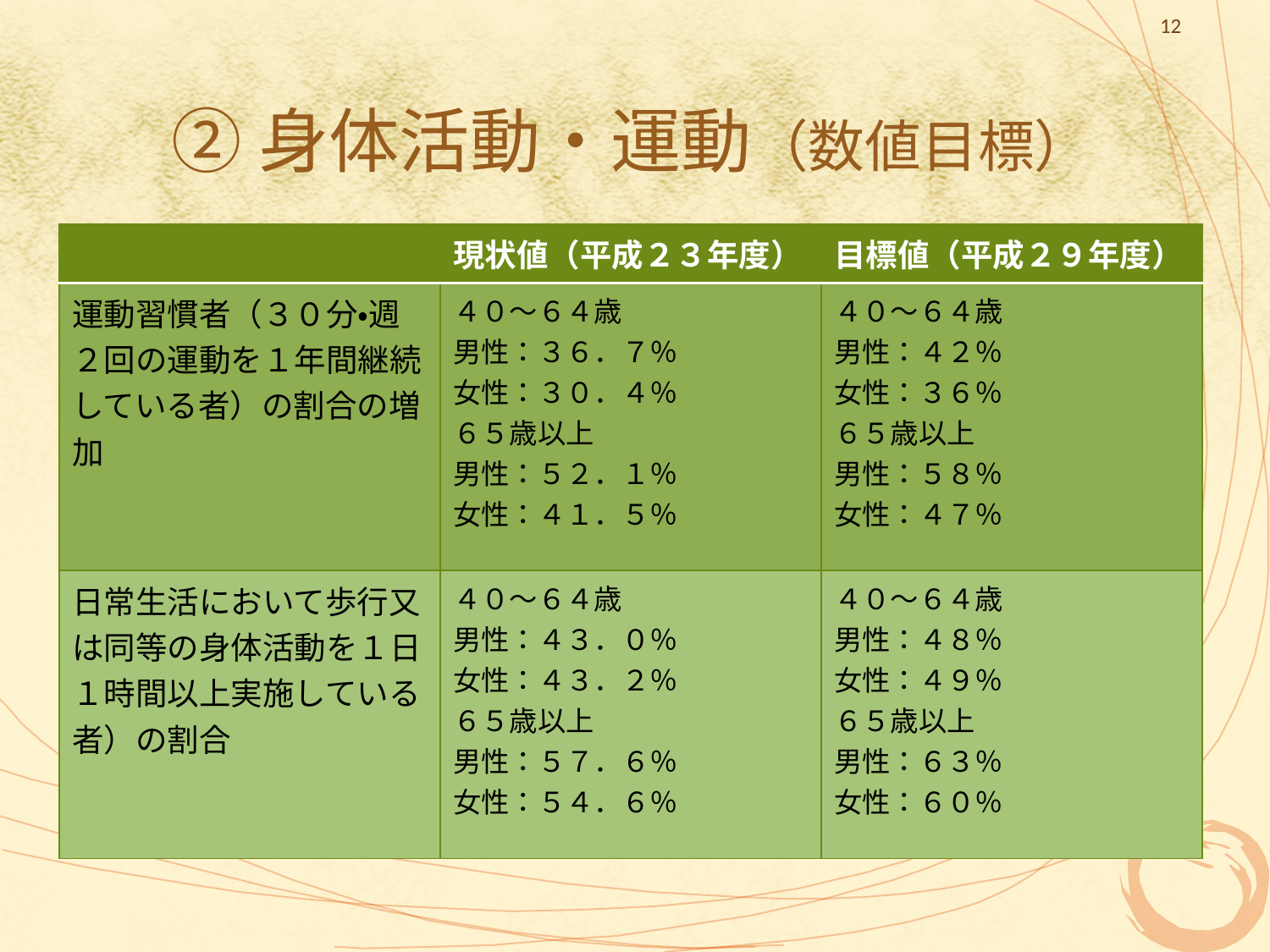

12
# ②身体活動・運動（数値目標）
|  | 現状値（平成２３年度） | 目標値（平成２９年度） |
| --- | --- | --- |
| 運動習慣者（３０分・週２回の運動を１年間継続している者）の割合の増加 | ４０～６４歳 男性：３６．７％ 女性：３０．４％ ６５歳以上 男性：５２．１％ 女性：４１．５％ | ４０～６４歳 男性：４２％ 女性：３６％ ６５歳以上 男性：５８％ 女性：４７％ |
| 日常生活において歩行又は同等の身体活動を１日１時間以上実施している者）の割合 | ４０～６４歳 男性：４３．０％ 女性：４３．２％ ６５歳以上 男性：５７．６％ 女性：５４．６％ | ４０～６４歳 男性：４８％ 女性：４９％ ６５歳以上 男性：６３％ 女性：６０％ |